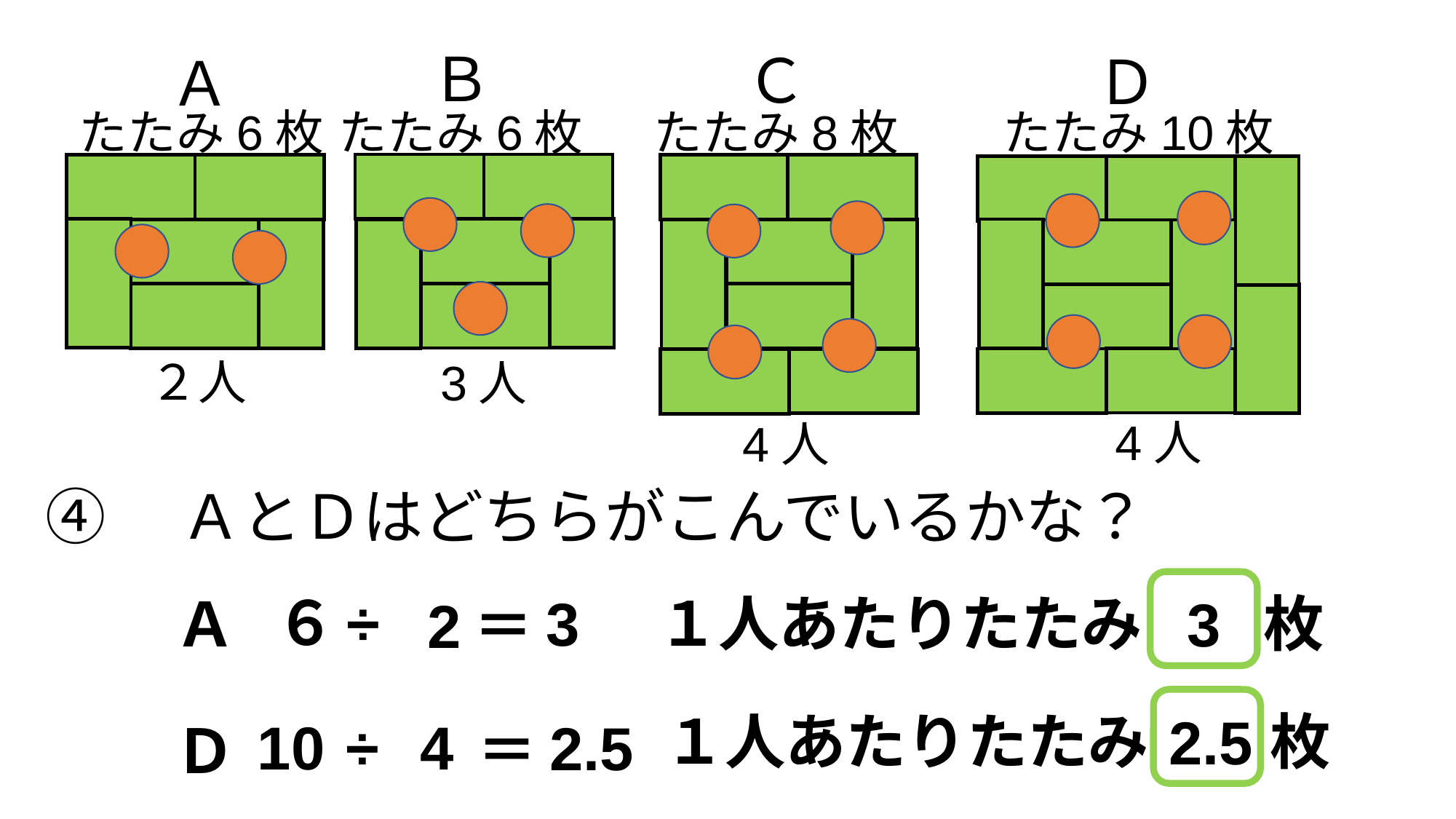

Ｂ
Ｃ
Ｄ
Ａ
たたみ6枚
たたみ6枚
たたみ8枚
たたみ10枚

２人
3人

4人
4人
④　ＡとＤはどちらがこんでいるかな？

６
÷
3
１人あたりたたみ　　枚
Ａ
3
2
＝

１人あたりたたみ　　枚
2.5
10
÷
4
2.5
＝
Ｄ